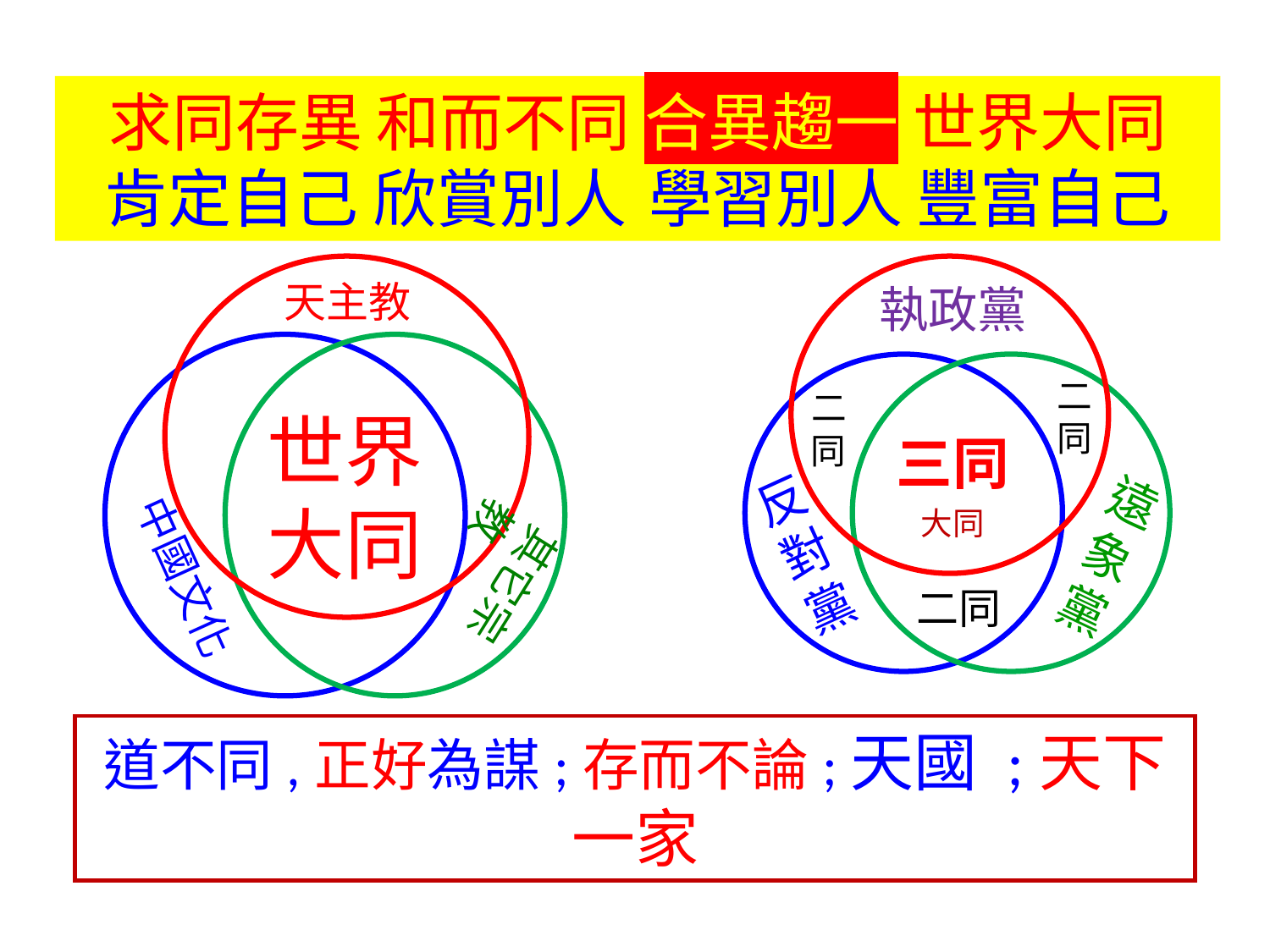

求同存異 和而不同 合異趨一 世界大同
肯定自己 欣賞別人  學習別人 豐富自己

天主教
執政黨

二同
二同
世界
大同
三同
大同
反對黨
遠象黨
中國文化
其它宗教
二同
道不同,正好為謀;存而不論;天國 ;天下一家